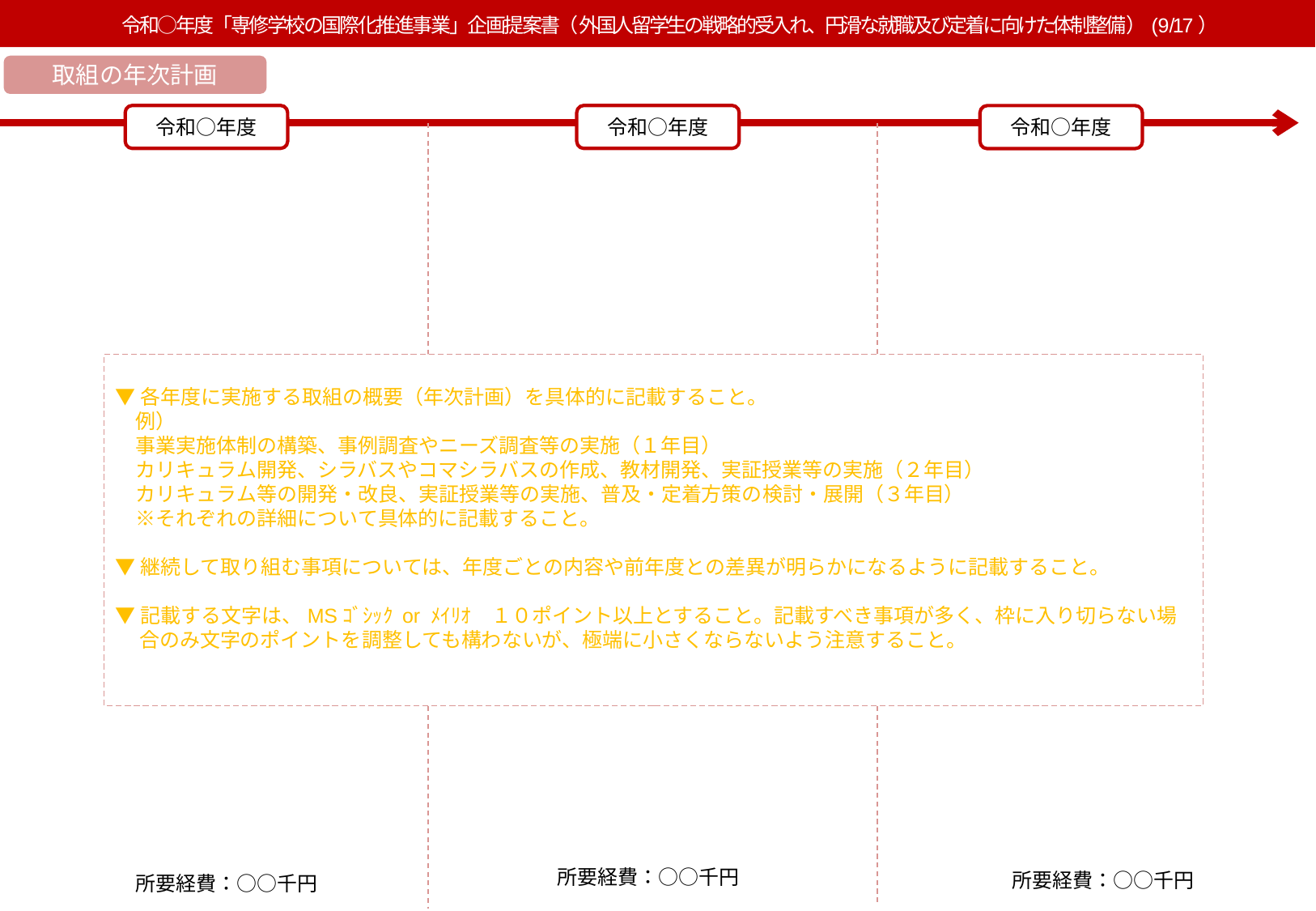

令和○年度「専修学校の国際化推進事業」企画提案書（外国人留学生の戦略的受入れ、円滑な就職及び定着に向けた体制整備）(9/17）
取組の年次計画
令和○年度
令和○年度
令和○年度
令和○年度

▼各年度に実施する取組の概要（年次計画）を具体的に記載すること。
　例）
　事業実施体制の構築、事例調査やニーズ調査等の実施（１年目）
　カリキュラム開発、シラバスやコマシラバスの作成、教材開発、実証授業等の実施（２年目）
　カリキュラム等の開発・改良、実証授業等の実施、普及・定着方策の検討・展開（３年目）
　※それぞれの詳細について具体的に記載すること。

▼継続して取り組む事項については、年度ごとの内容や前年度との差異が明らかになるように記載すること。

▼記載する文字は、MSｺﾞｼｯｸ or ﾒｲﾘｵ　１０ポイント以上とすること。記載すべき事項が多く、枠に入り切らない場合のみ文字のポイントを調整しても構わないが、極端に小さくならないよう注意すること。

所要経費：○○千円
所要経費：○○千円
所要経費：○○千円
所要経費：○○千円